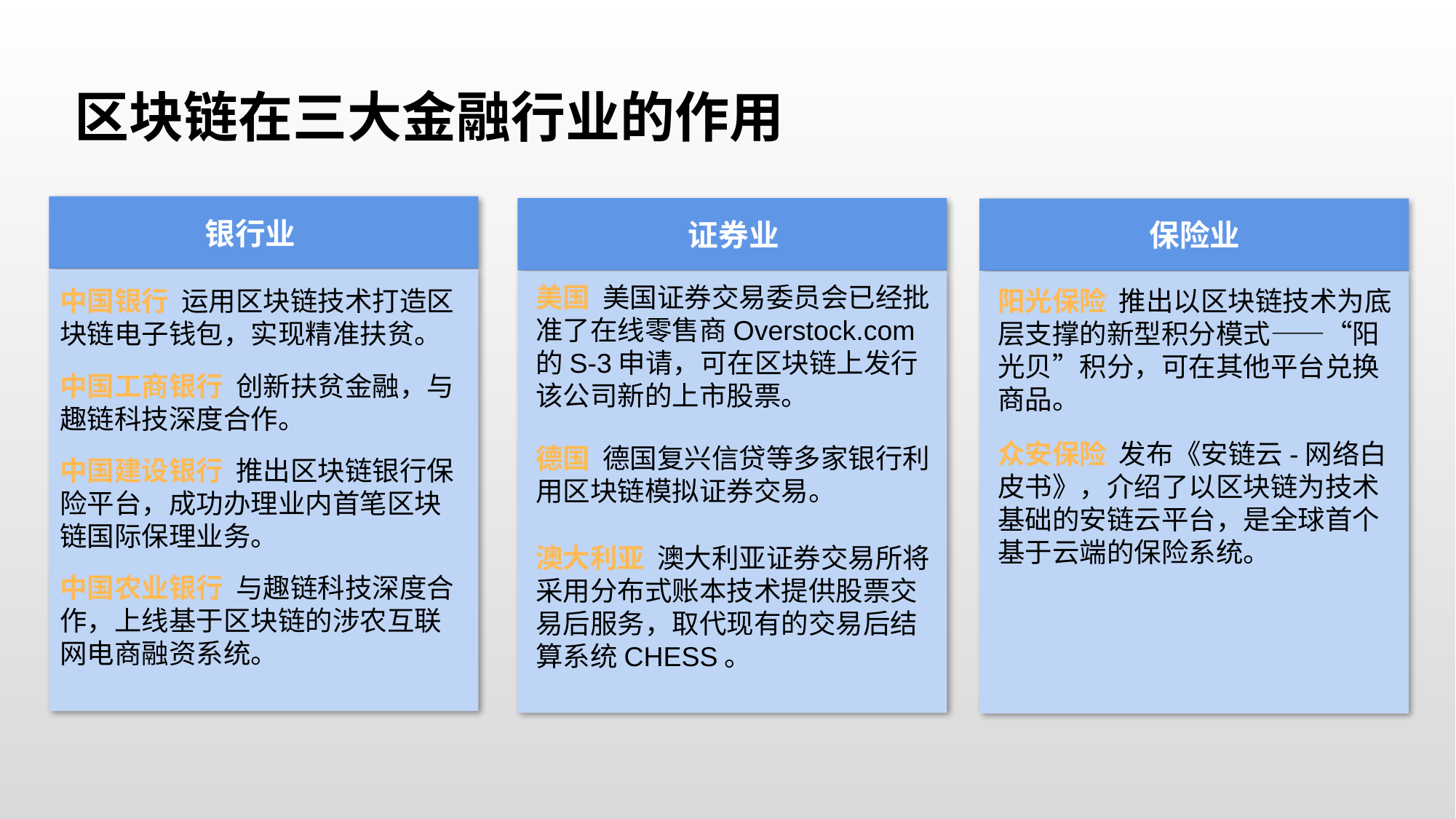

区块链在三大金融行业的作用

银行业
中国银行  运用区块链技术打造区块链电子钱包，实现精准扶贫。
中国工商银行  创新扶贫金融，与趣链科技深度合作。
中国建设银行  推出区块链银行保险平台，成功办理业内首笔区块链国际保理业务。
中国农业银行  与趣链科技深度合作，上线基于区块链的涉农互联网电商融资系统。

证券业
美国  美国证券交易委员会已经批准了在线零售商Overstock.com的S-3申请，可在区块链上发行该公司新的上市股票。
德国  德国复兴信贷等多家银行利用区块链模拟证券交易。
澳大利亚  澳大利亚证券交易所将采用分布式账本技术提供股票交易后服务，取代现有的交易后结算系统CHESS。

保险业
阳光保险  推出以区块链技术为底层支撑的新型积分模式——“阳光贝”积分，可在其他平台兑换商品。
众安保险  发布《安链云-网络白皮书》，介绍了以区块链为技术基础的安链云平台，是全球首个基于云端的保险系统。